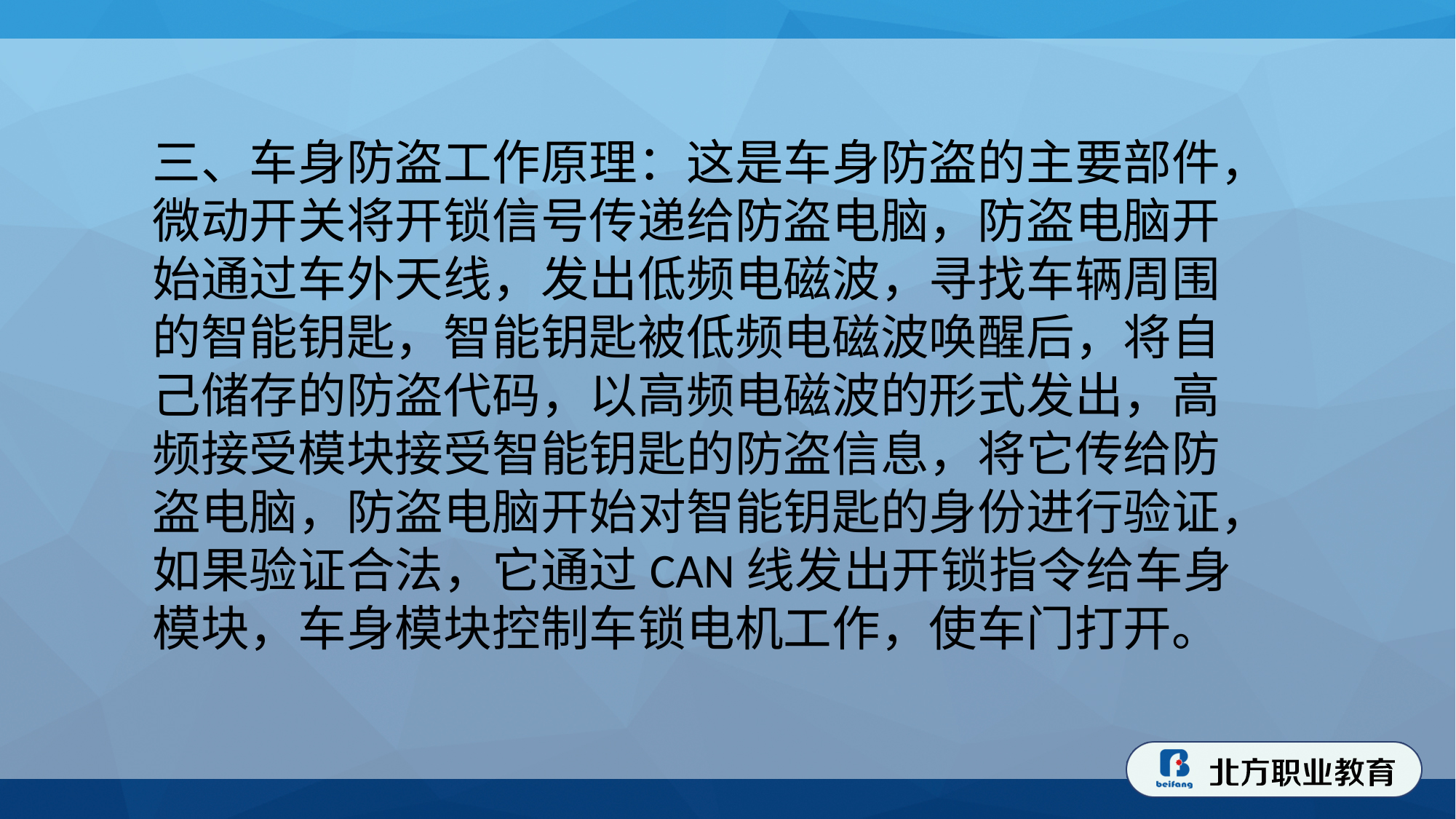

三、车身防盗工作原理：这是车身防盗的主要部件，微动开关将开锁信号传递给防盗电脑，防盗电脑开始通过车外天线，发出低频电磁波，寻找车辆周围的智能钥匙，智能钥匙被低频电磁波唤醒后，将自己储存的防盗代码，以高频电磁波的形式发出，高频接受模块接受智能钥匙的防盗信息，将它传给防盗电脑，防盗电脑开始对智能钥匙的身份进行验证，如果验证合法，它通过CAN线发出开锁指令给车身模块，车身模块控制车锁电机工作，使车门打开。